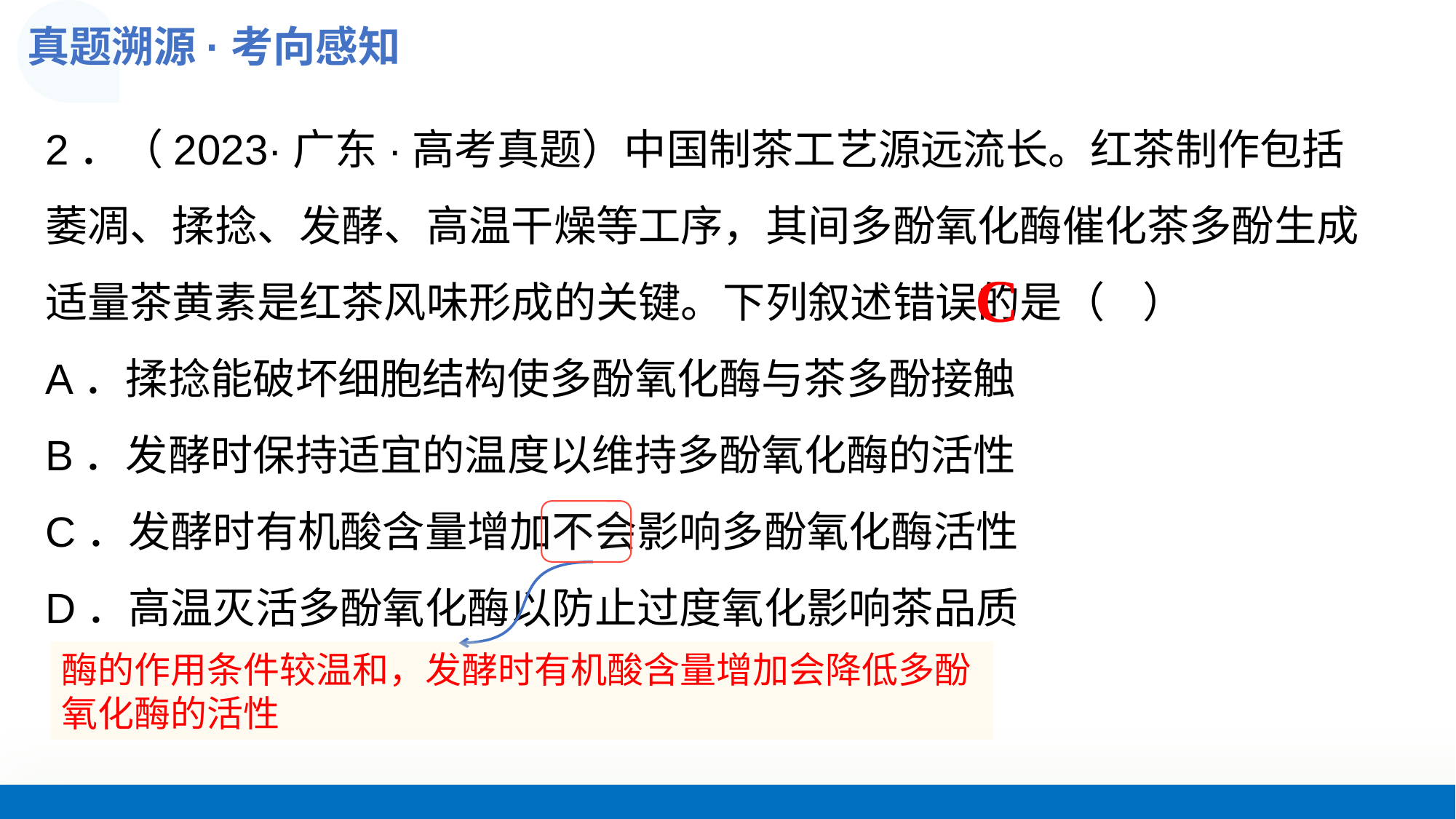

真题溯源·考向感知
2．（2023·广东·高考真题）中国制茶工艺源远流长。红茶制作包括萎凋、揉捻、发酵、高温干燥等工序，其间多酚氧化酶催化茶多酚生成适量茶黄素是红茶风味形成的关键。下列叙述错误的是（    ）
A．揉捻能破坏细胞结构使多酚氧化酶与茶多酚接触
B．发酵时保持适宜的温度以维持多酚氧化酶的活性
C．发酵时有机酸含量增加不会影响多酚氧化酶活性
D．高温灭活多酚氧化酶以防止过度氧化影响茶品质
C

酶的作用条件较温和，发酵时有机酸含量增加会降低多酚氧化酶的活性